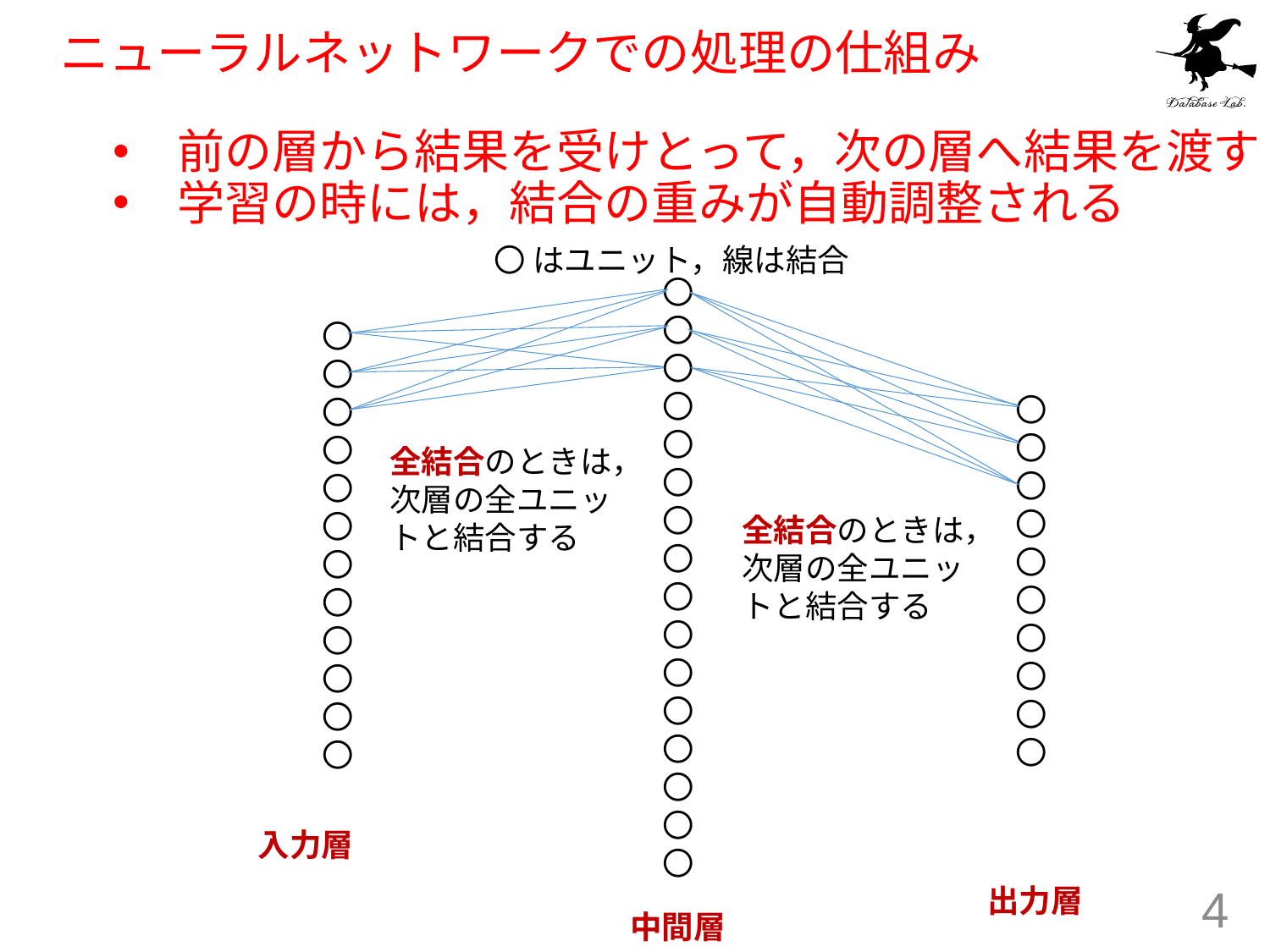

# ニューラルネットワークでの処理の仕組み
前の層から結果を受けとって，次の層へ結果を渡す
学習の時には，結合の重みが自動調整される

〇 はユニット，線は結合
〇
〇
〇
〇
〇
〇
〇
〇
〇
〇
〇
〇
〇
〇
〇
〇
〇
〇
〇
〇
〇
〇
〇
〇
〇
〇
〇
〇
〇
〇
〇
〇
〇
〇
〇
〇
〇
〇
全結合のときは，
次層の全ユニットと結合する
全結合のときは，
次層の全ユニットと結合する
入力層
出力層
4
中間層